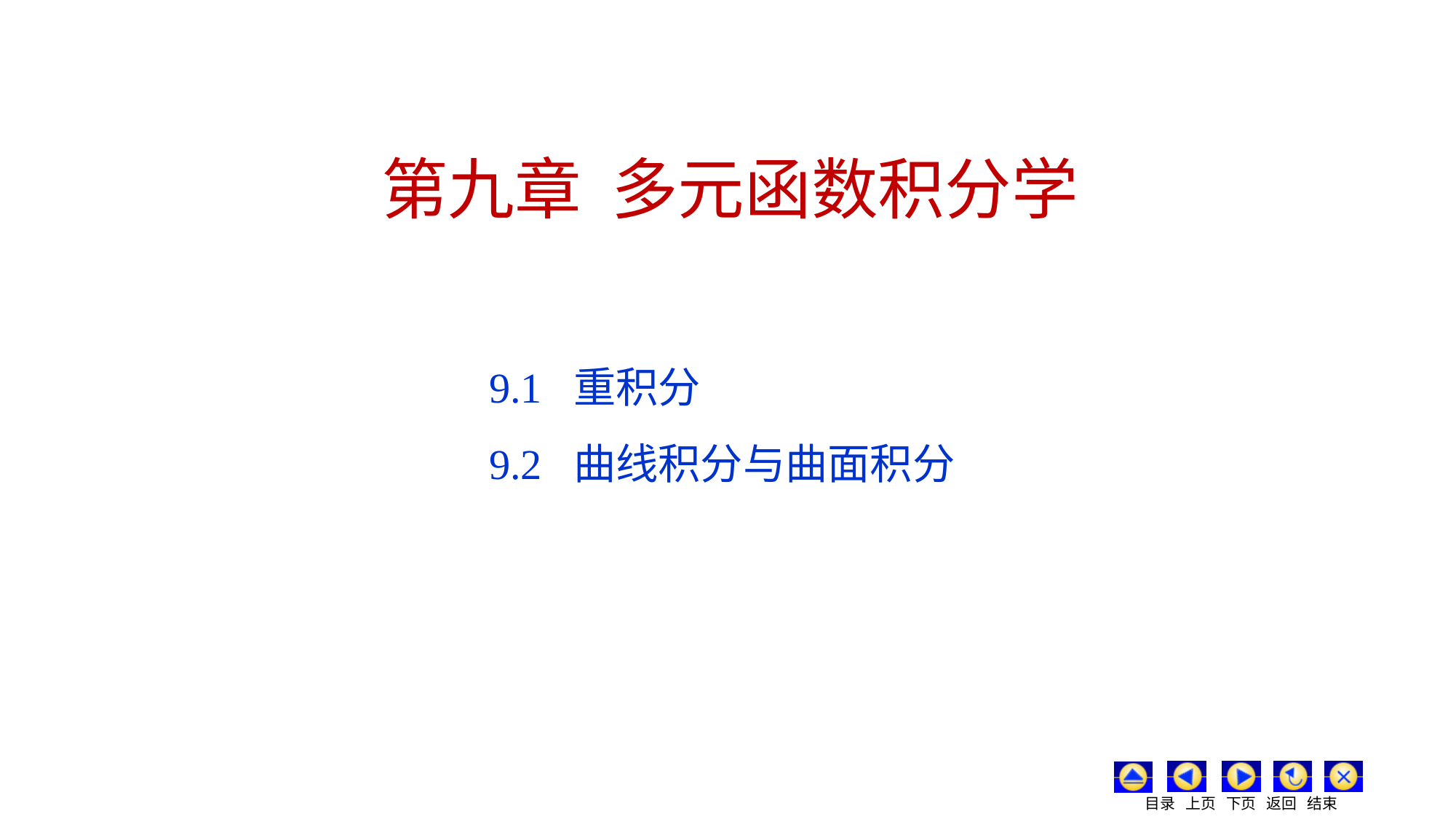

# 第九章  多元函数积分学
9.1  重积分
9.2  曲线积分与曲面积分